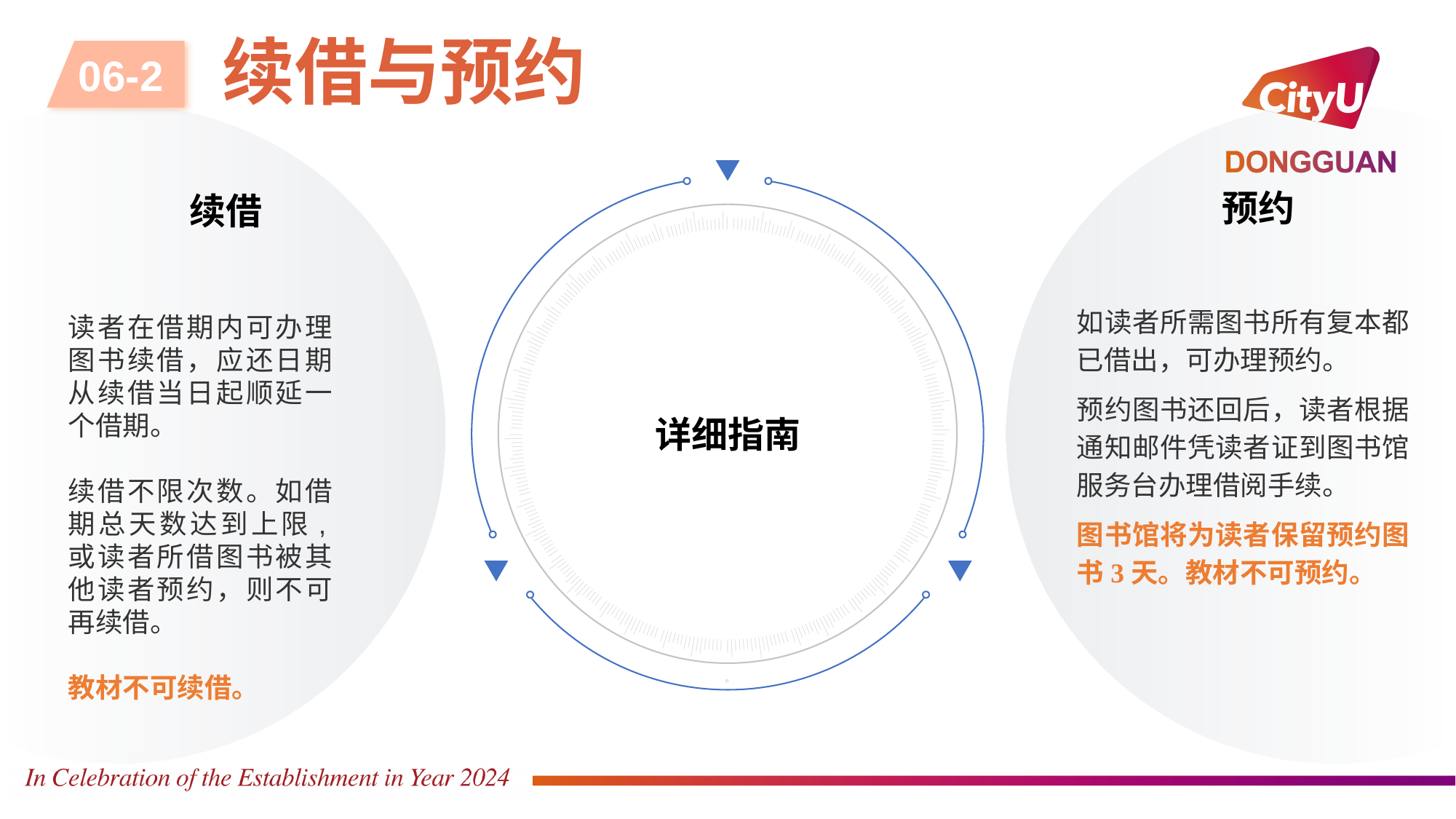

06-2
# 续借与预约

预约

如读者所需图书所有复本都已借出，可办理预约。
预约图书还回后，读者根据通知邮件凭读者证到图书馆服务台办理借阅手续。
图书馆将为读者保留预约图书3天。教材不可预约。
续借

详细指南

读者在借期内可办理图书续借，应还日期从续借当日起顺延一个借期。

续借不限次数。如借期总天数达到上限,或读者所借图书被其他读者预约，则不可再续借。

教材不可续借。